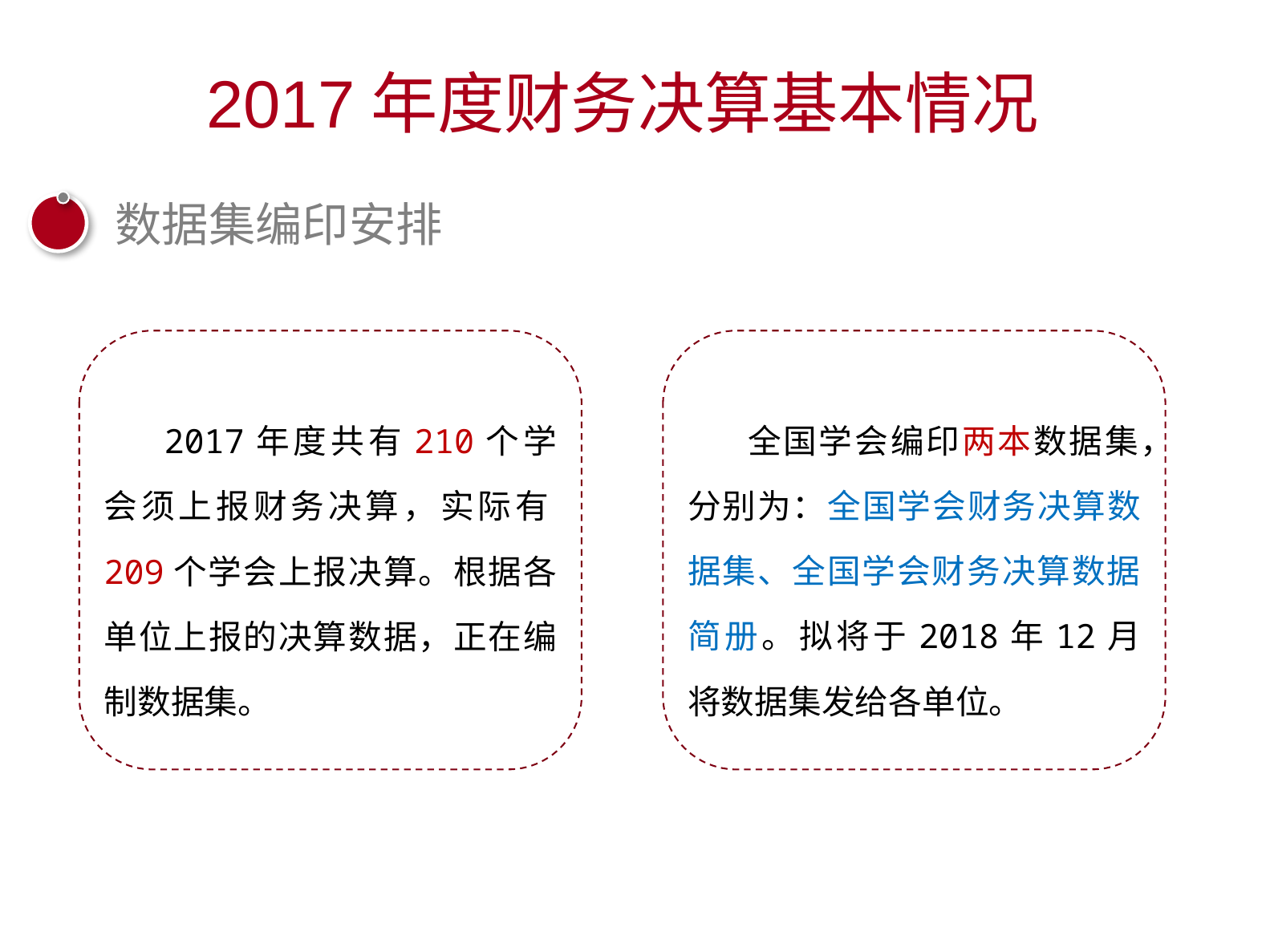

2017年度财务决算基本情况

数据集编印安排

全国学会编印两本数据集，分别为：全国学会财务决算数据集、全国学会财务决算数据简册。拟将于2018年12月将数据集发给各单位。

2017年度共有210个学会须上报财务决算，实际有209个学会上报决算。根据各单位上报的决算数据，正在编制数据集。